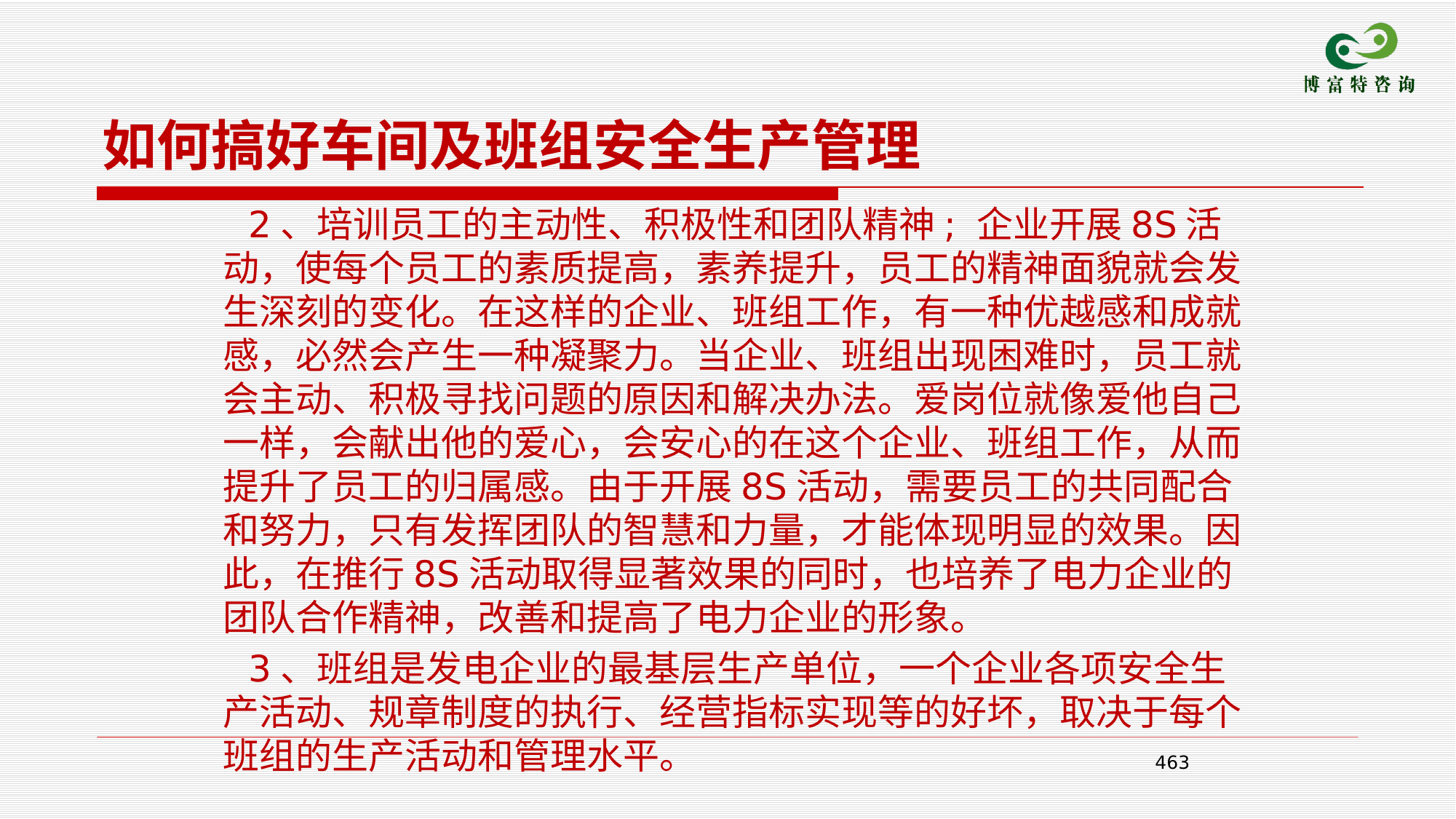

如何搞好车间及班组安全生产管理
       2、培训员工的主动性、积极性和团队精神; 企业开展8S活动，使每个员工的素质提高，素养提升，员工的精神面貌就会发生深刻的变化。在这样的企业、班组工作，有一种优越感和成就感，必然会产生一种凝聚力。当企业、班组出现困难时，员工就会主动、积极寻找问题的原因和解决办法。爱岗位就像爱他自己一样，会献出他的爱心，会安心的在这个企业、班组工作，从而提升了员工的归属感。由于开展8S活动，需要员工的共同配合和努力，只有发挥团队的智慧和力量，才能体现明显的效果。因此，在推行8S活动取得显著效果的同时，也培养了电力企业的团队合作精神，改善和提高了电力企业的形象。
       3、班组是发电企业的最基层生产单位，一个企业各项安全生产活动、规章制度的执行、经营指标实现等的好坏，取决于每个班组的生产活动和管理水平。

463